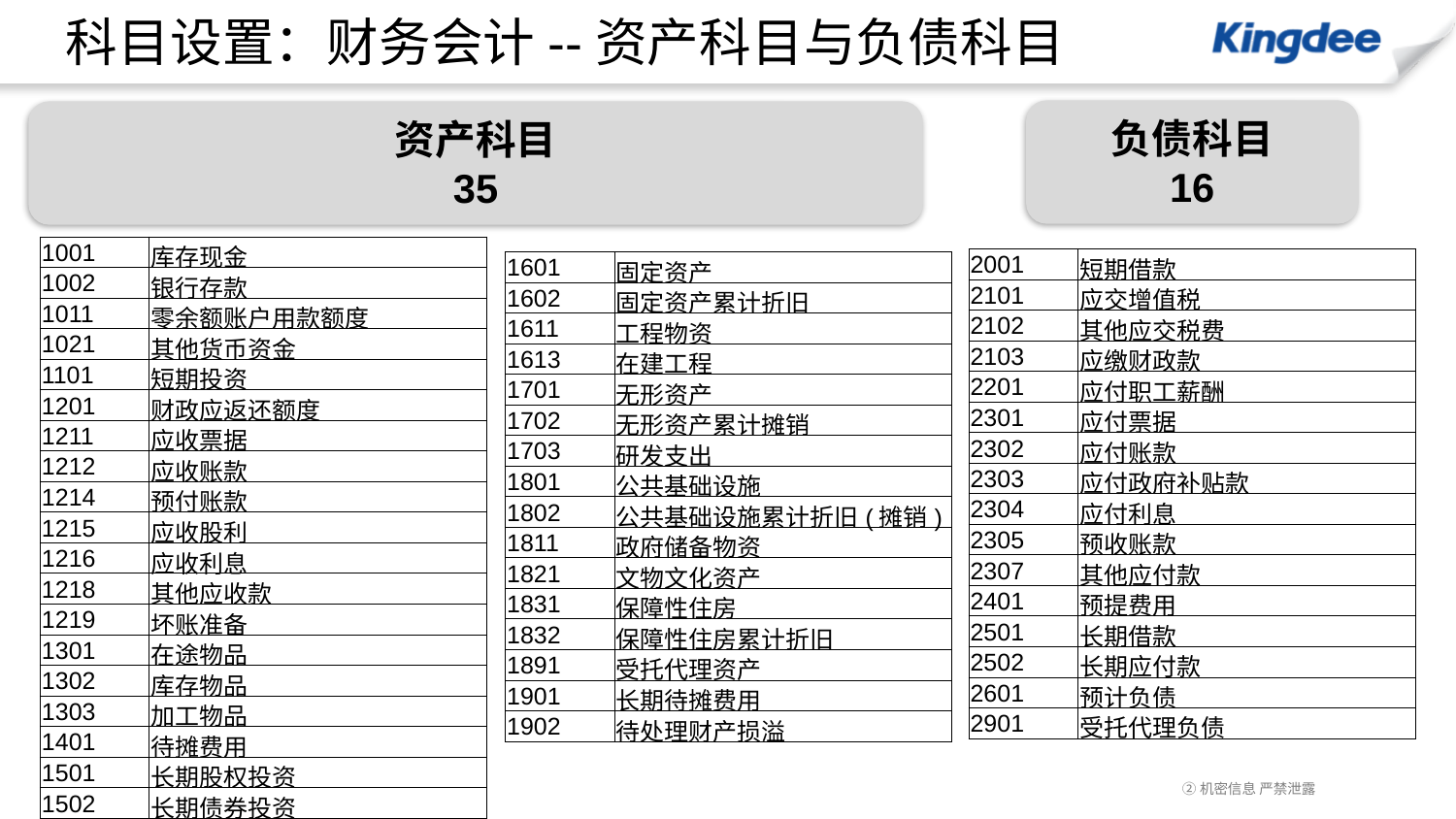

# 科目设置：财务会计--资产科目与负债科目
负债科目
16
资产科目
35
| 1001 | 库存现金 |
| --- | --- |
| 1002 | 银行存款 |
| 1011 | 零余额账户用款额度 |
| 1021 | 其他货币资金 |
| 1101 | 短期投资 |
| 1201 | 财政应返还额度 |
| 1211 | 应收票据 |
| 1212 | 应收账款 |
| 1214 | 预付账款 |
| 1215 | 应收股利 |
| 1216 | 应收利息 |
| 1218 | 其他应收款 |
| 1219 | 坏账准备 |
| 1301 | 在途物品 |
| 1302 | 库存物品 |
| 1303 | 加工物品 |
| 1401 | 待摊费用 |
| 1501 | 长期股权投资 |
| 1502 | 长期债券投资 |
| 2001 | 短期借款 |
| --- | --- |
| 2101 | 应交增值税 |
| 2102 | 其他应交税费 |
| 2103 | 应缴财政款 |
| 2201 | 应付职工薪酬 |
| 2301 | 应付票据 |
| 2302 | 应付账款 |
| 2303 | 应付政府补贴款 |
| 2304 | 应付利息 |
| 2305 | 预收账款 |
| 2307 | 其他应付款 |
| 2401 | 预提费用 |
| 2501 | 长期借款 |
| 2502 | 长期应付款 |
| 2601 | 预计负债 |
| 2901 | 受托代理负债 |
| 1601 | 固定资产 |
| --- | --- |
| 1602 | 固定资产累计折旧 |
| 1611 | 工程物资 |
| 1613 | 在建工程 |
| 1701 | 无形资产 |
| 1702 | 无形资产累计摊销 |
| 1703 | 研发支出 |
| 1801 | 公共基础设施 |
| 1802 | 公共基础设施累计折旧(摊销) |
| 1811 | 政府储备物资 |
| 1821 | 文物文化资产 |
| 1831 | 保障性住房 |
| 1832 | 保障性住房累计折旧 |
| 1891 | 受托代理资产 |
| 1901 | 长期待摊费用 |
| 1902 | 待处理财产损溢 |